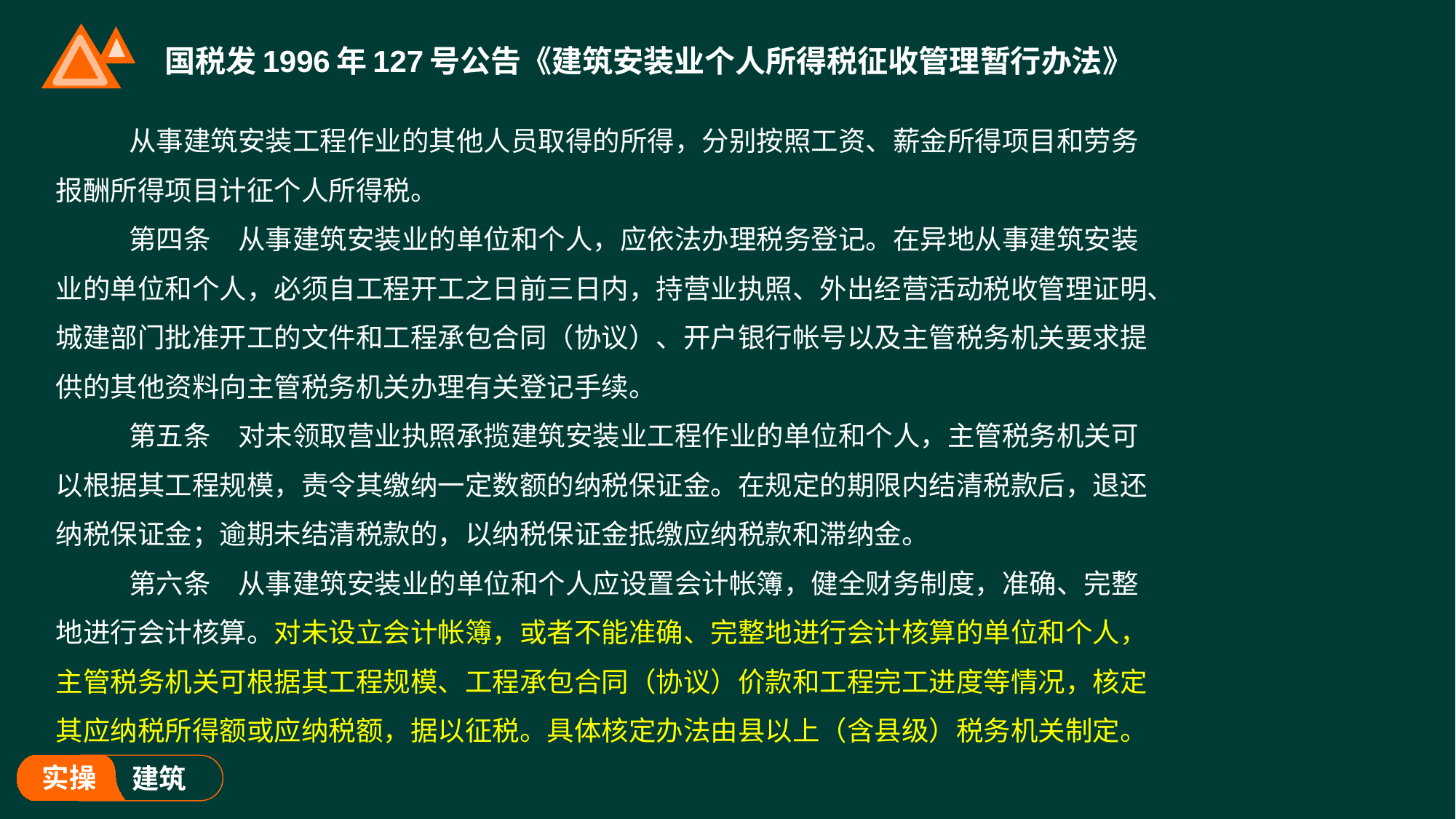

# 国税发1996年127号公告《建筑安装业个人所得税征收管理暂行办法》
从事建筑安装工程作业的其他人员取得的所得，分别按照工资、薪金所得项目和劳务报酬所得项目计征个人所得税。
第四条　从事建筑安装业的单位和个人，应依法办理税务登记。在异地从事建筑安装业的单位和个人，必须自工程开工之日前三日内，持营业执照、外出经营活动税收管理证明、城建部门批准开工的文件和工程承包合同（协议）、开户银行帐号以及主管税务机关要求提供的其他资料向主管税务机关办理有关登记手续。
第五条　对未领取营业执照承揽建筑安装业工程作业的单位和个人，主管税务机关可以根据其工程规模，责令其缴纳一定数额的纳税保证金。在规定的期限内结清税款后，退还纳税保证金；逾期未结清税款的，以纳税保证金抵缴应纳税款和滞纳金。
第六条　从事建筑安装业的单位和个人应设置会计帐簿，健全财务制度，准确、完整地进行会计核算。对未设立会计帐簿，或者不能准确、完整地进行会计核算的单位和个人，主管税务机关可根据其工程规模、工程承包合同（协议）价款和工程完工进度等情况，核定其应纳税所得额或应纳税额，据以征税。具体核定办法由县以上（含县级）税务机关制定。